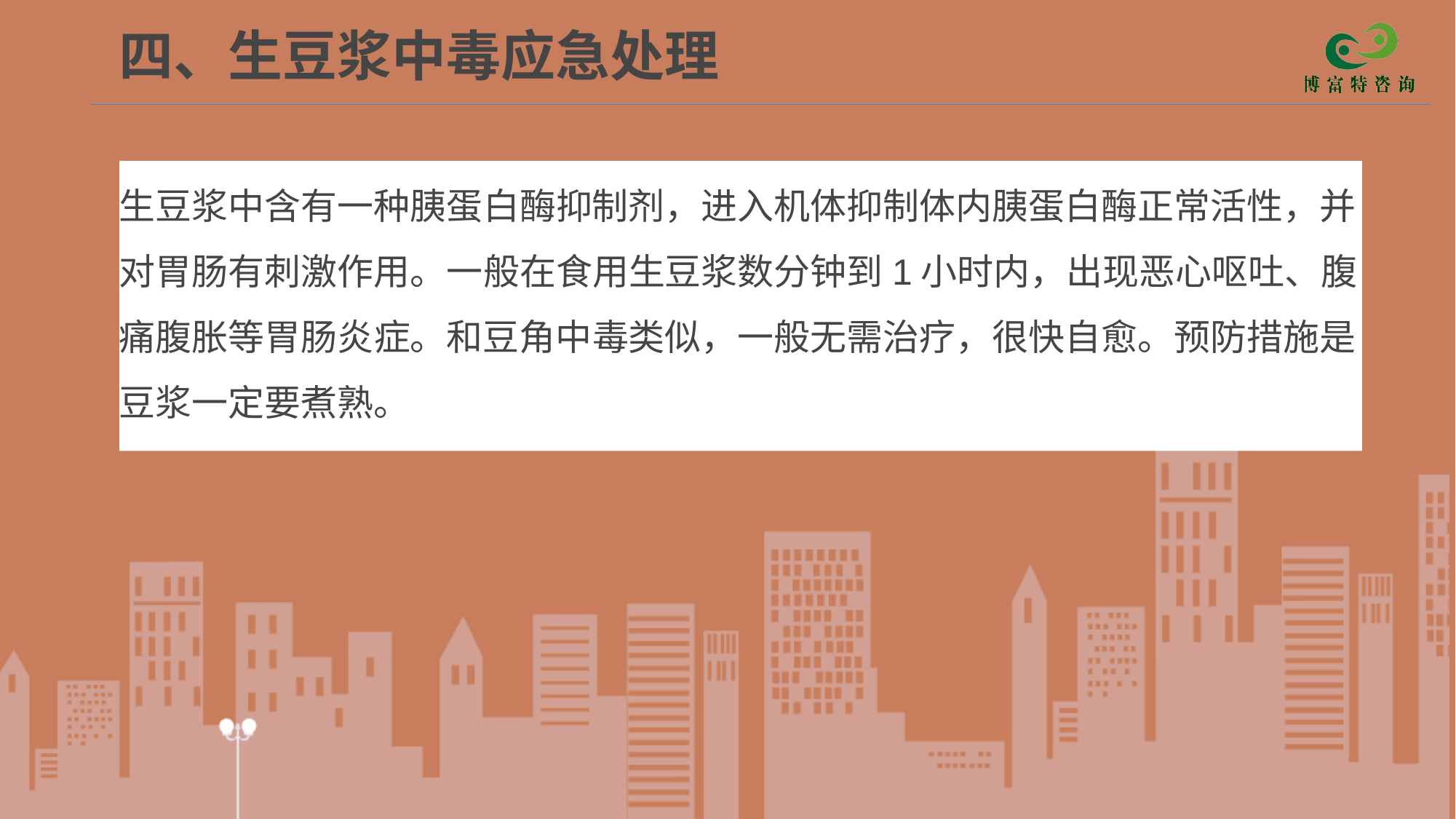

# 四、生豆浆中毒应急处理
生豆浆中含有一种胰蛋白酶抑制剂，进入机体抑制体内胰蛋白酶正常活性，并对胃肠有刺激作用。一般在食用生豆浆数分钟到1小时内，出现恶心呕吐、腹痛腹胀等胃肠炎症。和豆角中毒类似，一般无需治疗，很快自愈。预防措施是豆浆一定要煮熟。
55